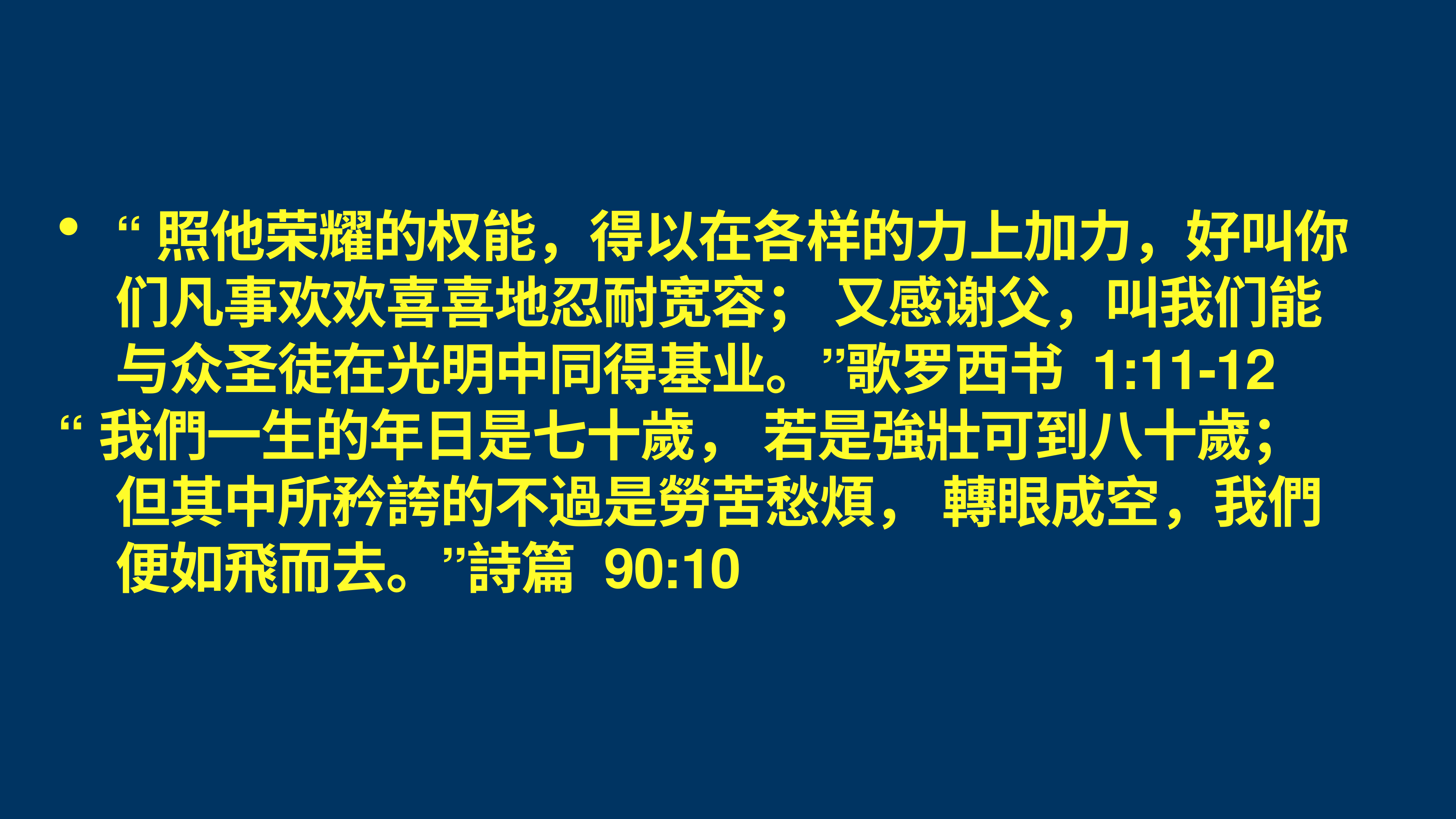

# “照他荣耀的权能，得以在各样的力上加力，好叫你们凡事欢欢喜喜地忍耐宽容； 又感谢父，叫我们能与众圣徒在光明中同得基业。”歌罗西书 1:11-12
“我們一生的年日是七十歲， 若是強壯可到八十歲； 但其中所矜誇的不過是勞苦愁煩， 轉眼成空，我們便如飛而去。”詩篇 90:10